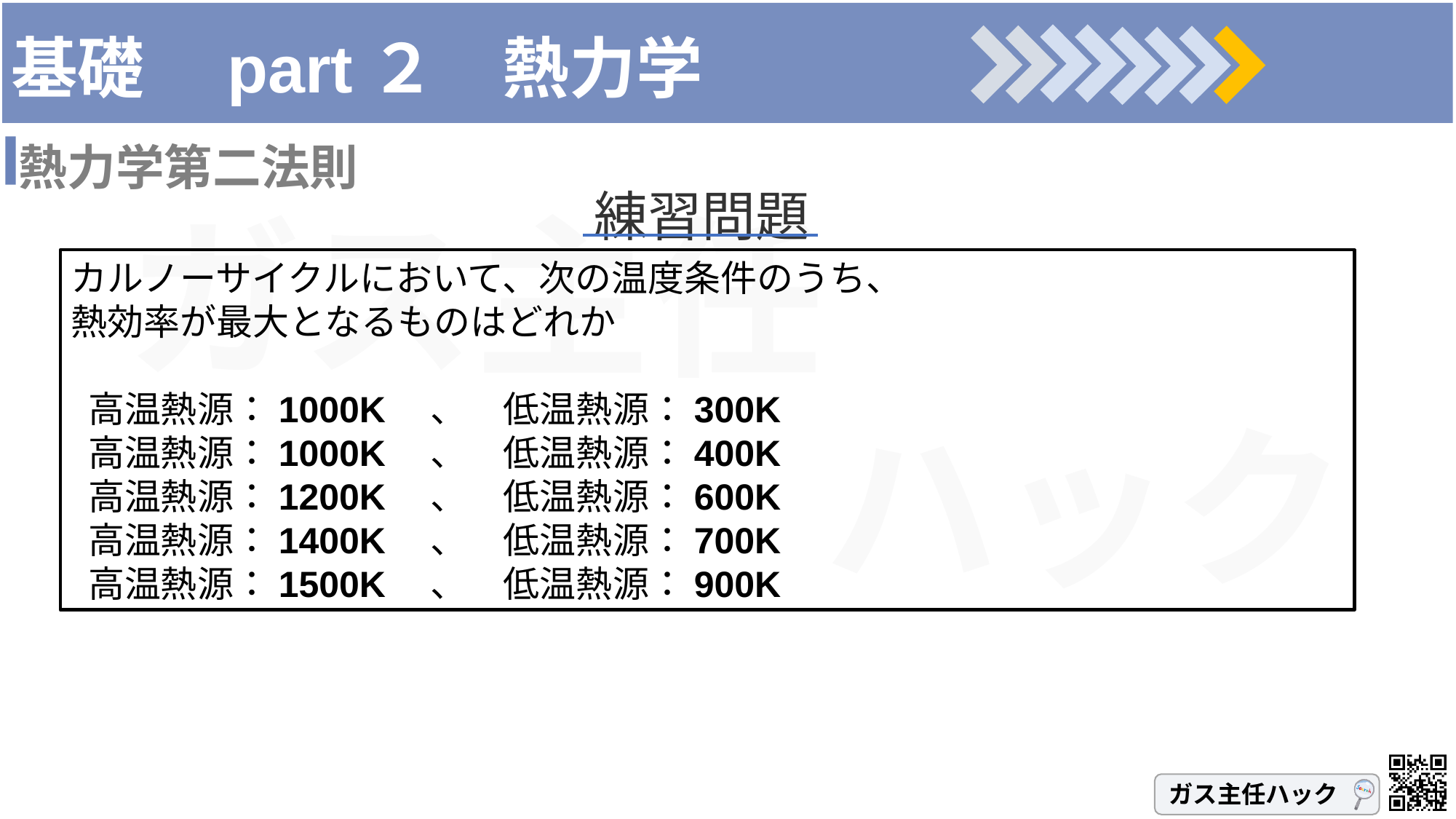

# 基礎　part２　熱力学

熱力学第二法則

練習問題
カルノーサイクルにおいて、次の温度条件のうち、
熱効率が最大となるものはどれか

 高温熱源：1000K　、　低温熱源：300K
 高温熱源：1000K　、　低温熱源：400K
 高温熱源：1200K　、　低温熱源：600K
 高温熱源：1400K　、　低温熱源：700K
 高温熱源：1500K　、　低温熱源：900K